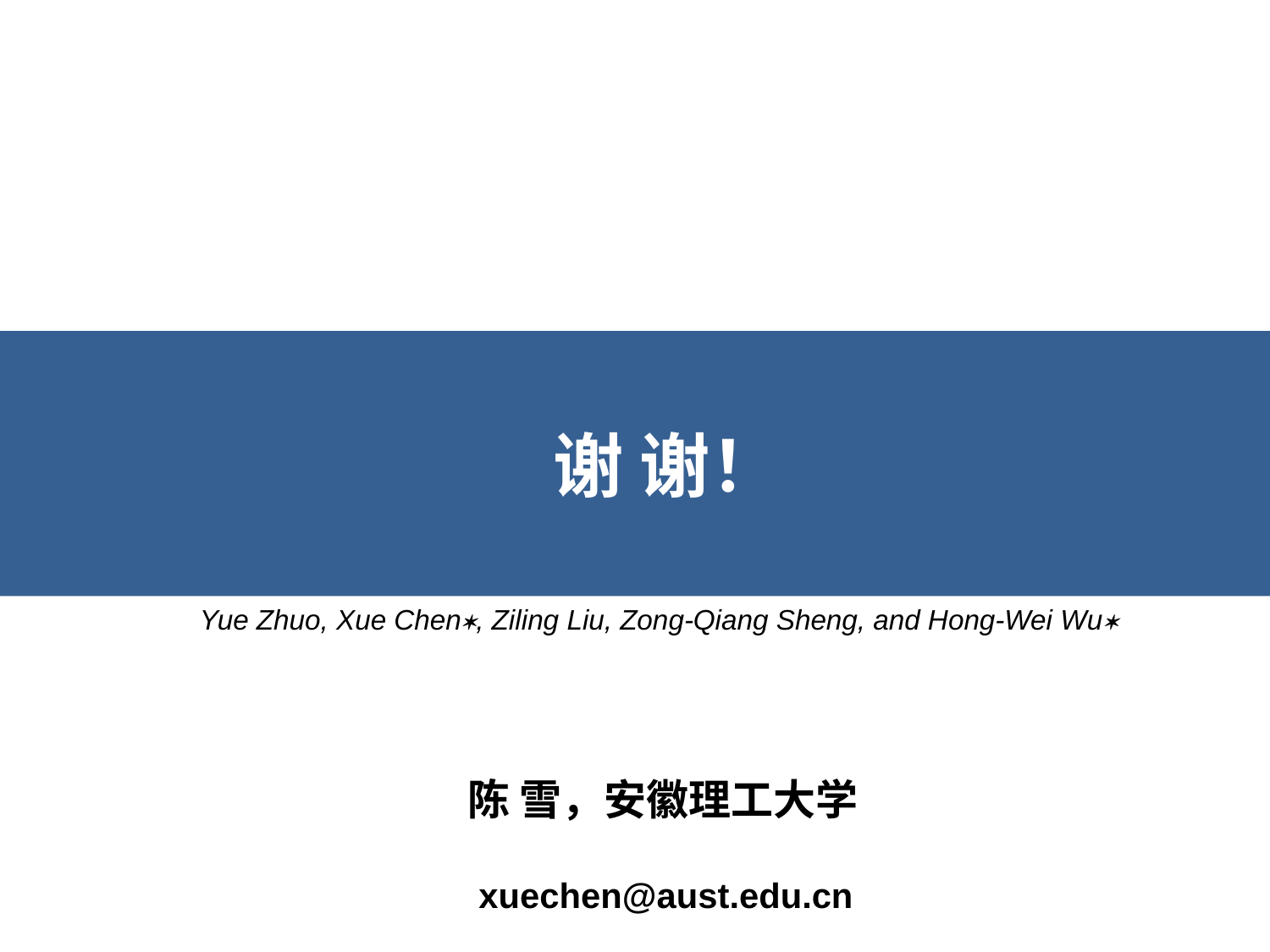

谢 谢！
Yue Zhuo, Xue Chen∗, Ziling Liu, Zong-Qiang Sheng, and Hong-Wei Wu∗
陈 雪，安徽理工大学
xuechen@aust.edu.cn